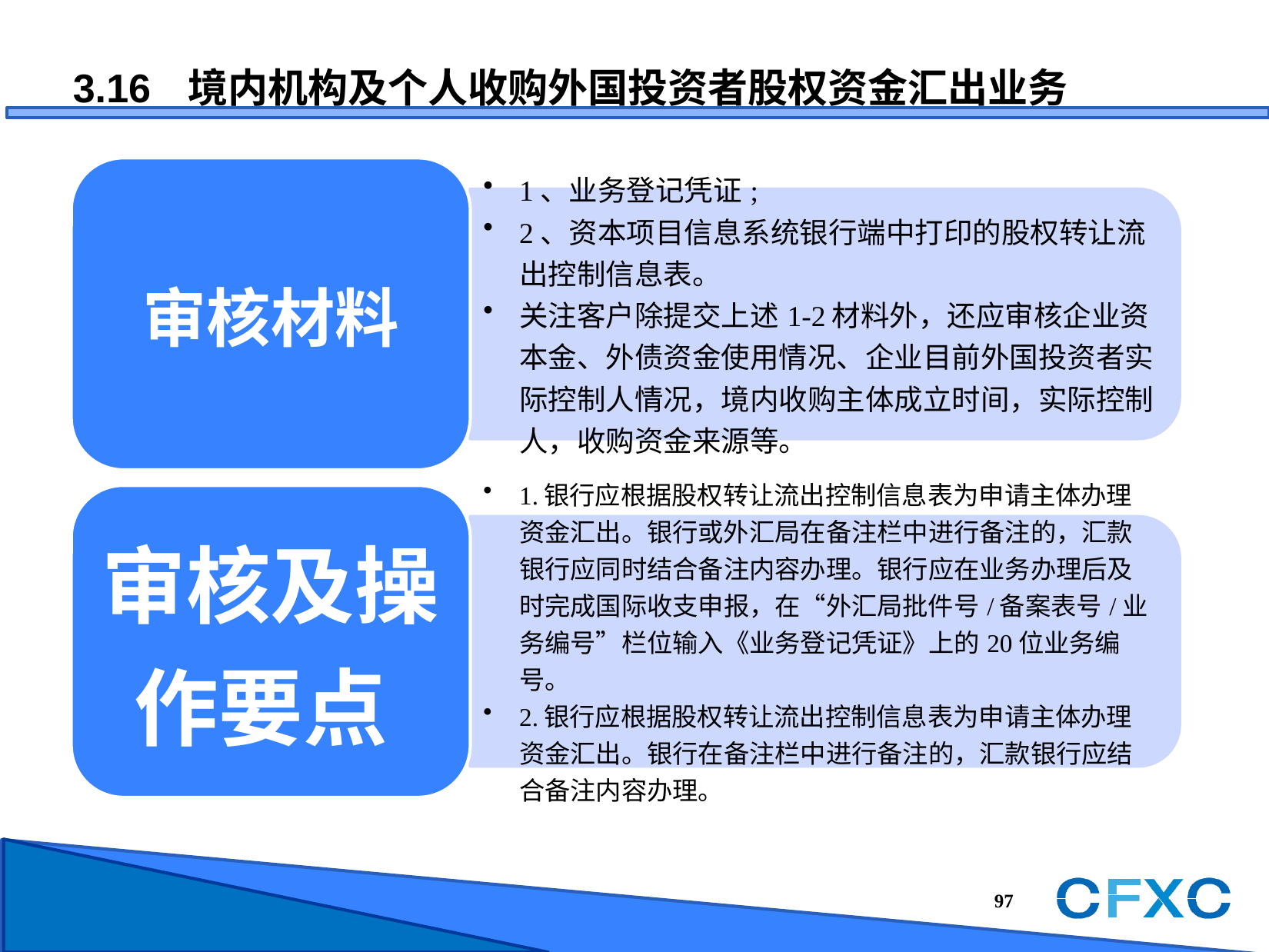

3.16	境内机构及个人收购外国投资者股权资金汇出业务
审核材料
1、业务登记凭证;
审核及操作要点
1.银行应根据股权转让流出控制信息表为申请主体办理资金汇出。银行或外汇局在备注栏中进行备注的，汇款银行应同时结合备注内容办理。银行应在业务办理后及时完成国际收支申报，在“外汇局批件号/备案表号/业务编号”栏位输入《业务登记凭证》上的20位业务编号。
2、资本项目信息系统银行端中打印的股权转让流出控制信息表。
关注客户除提交上述1-2材料外，还应审核企业资本金、外债资金使用情况、企业目前外国投资者实际控制人情况，境内收购主体成立时间，实际控制人，收购资金来源等。
2.银行应根据股权转让流出控制信息表为申请主体办理资金汇出。银行在备注栏中进行备注的，汇款银行应结合备注内容办理。
97